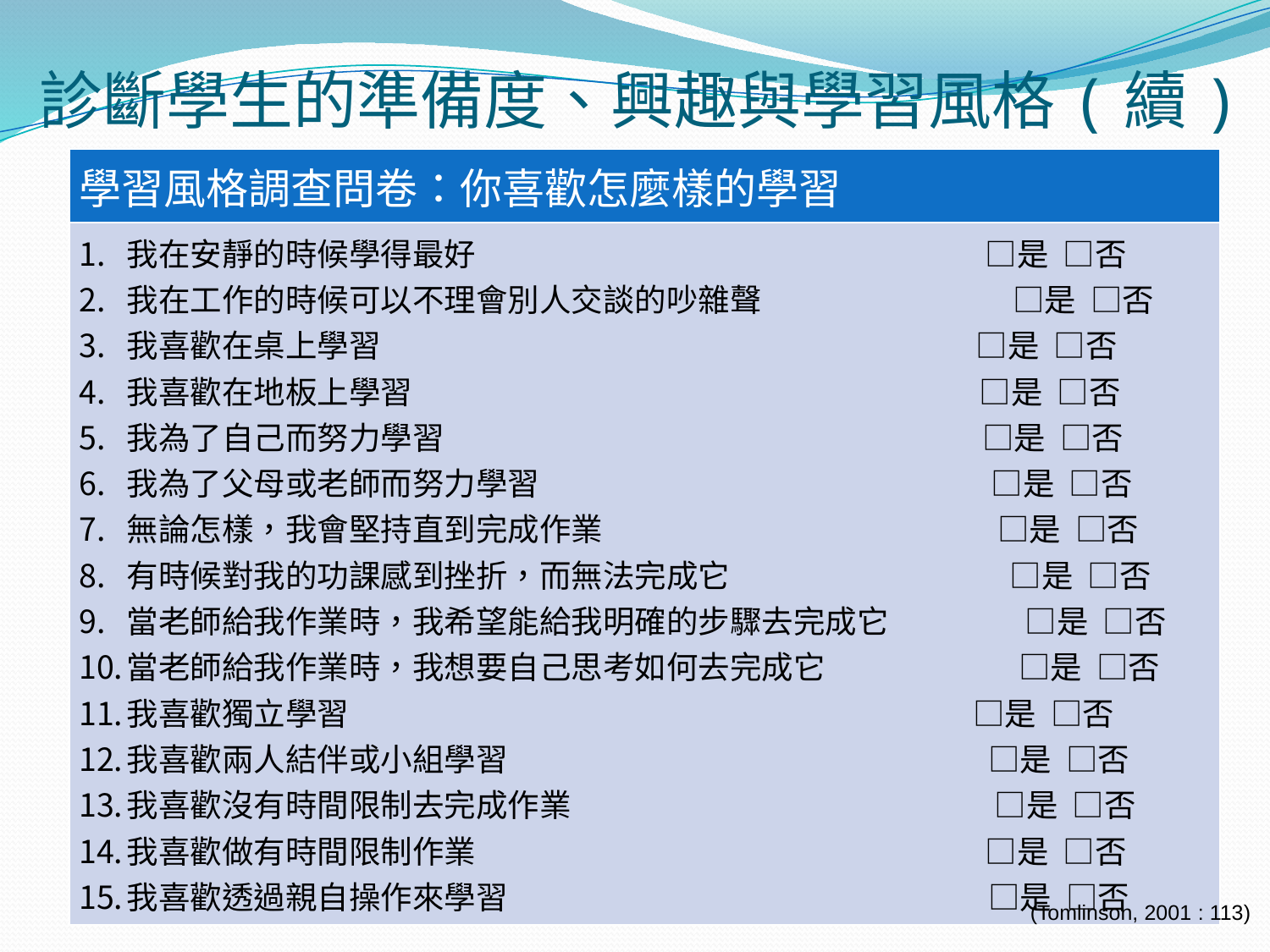

# 診斷學生的準備度、興趣與學習風格(續)
| 學習風格調查問卷：你喜歡怎麼樣的學習 |
| --- |
| 我在安靜的時候學得最好 □是 □否 我在工作的時候可以不理會別人交談的吵雜聲 □是 □否 我喜歡在桌上學習 □是 □否 我喜歡在地板上學習 □是 □否 我為了自己而努力學習 □是 □否 我為了父母或老師而努力學習 □是 □否 無論怎樣，我會堅持直到完成作業 □是 □否 有時候對我的功課感到挫折，而無法完成它 □是 □否 當老師給我作業時，我希望能給我明確的步驟去完成它 □是 □否 當老師給我作業時，我想要自己思考如何去完成它 □是 □否 我喜歡獨立學習 □是 □否 我喜歡兩人結伴或小組學習 □是 □否 我喜歡沒有時間限制去完成作業 □是 □否 我喜歡做有時間限制作業 □是 □否 我喜歡透過親自操作來學習 □是 □否 |
(Tomlinson, 2001 : 113)